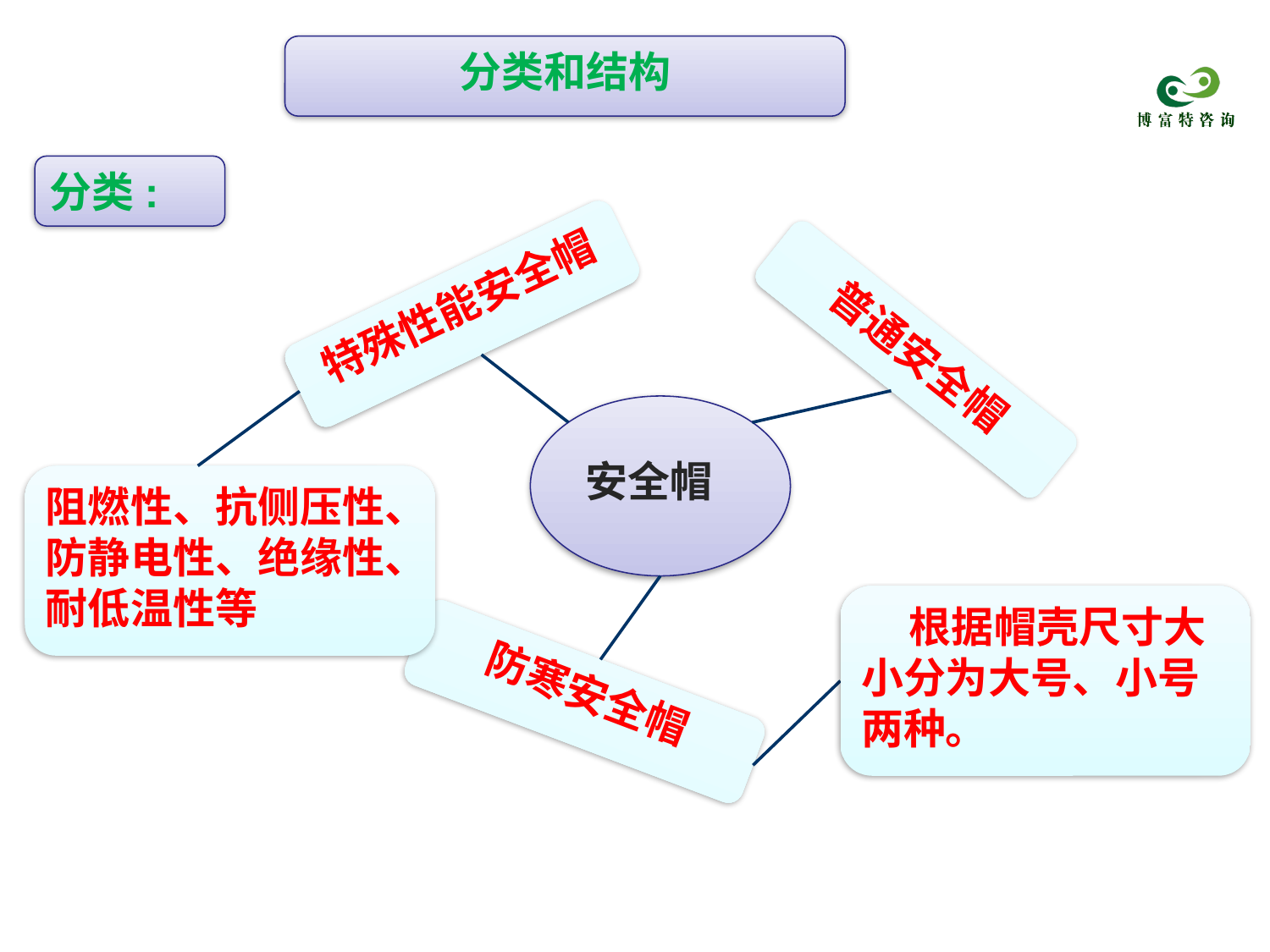

分类和结构
分类:
特殊性能安全帽
普通安全帽

安全帽
阻燃性、抗侧压性、防静电性、绝缘性、耐低温性等
    根据帽壳尺寸大小分为大号、小号两种。
防寒安全帽